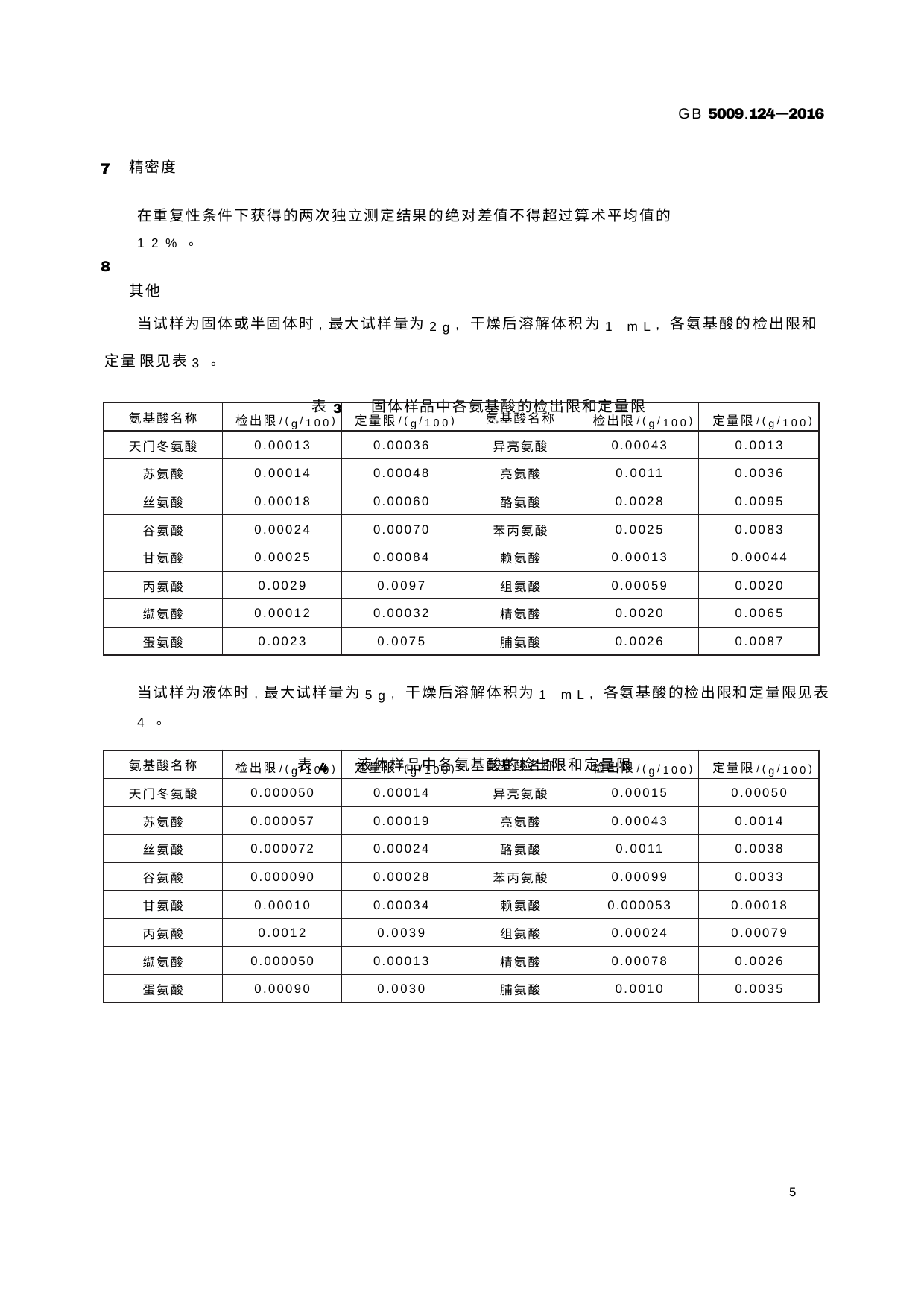

GB 5009.124—2016
精密度
7
在重复性条件下获得的两次独立测定结果的绝对差值不得超过算术平均值的12%。
其他
8
当试样为固体或半固体时,最大试样量为2g,干燥后溶解体积为1 mL,各氨基酸的检出限和定量 限见表3。
表3 固体样品中各氨基酸的检出限和定量限
| 氨基酸名称 | 检出限/(g/100) | 定量限/(g/100) | 氨基酸名称 | 检出限/(g/100) | 定量限/(g/100) |
| --- | --- | --- | --- | --- | --- |
| 天门冬氨酸 | 0.00013 | 0.00036 | 异亮氨酸 | 0.00043 | 0.0013 |
| 苏氨酸 | 0.00014 | 0.00048 | 亮氨酸 | 0.0011 | 0.0036 |
| 丝氨酸 | 0.00018 | 0.00060 | 酪氨酸 | 0.0028 | 0.0095 |
| 谷氨酸 | 0.00024 | 0.00070 | 苯丙氨酸 | 0.0025 | 0.0083 |
| 甘氨酸 | 0.00025 | 0.00084 | 赖氨酸 | 0.00013 | 0.00044 |
| 丙氨酸 | 0.0029 | 0.0097 | 组氨酸 | 0.00059 | 0.0020 |
| 缬氨酸 | 0.00012 | 0.00032 | 精氨酸 | 0.0020 | 0.0065 |
| 蛋氨酸 | 0.0023 | 0.0075 | 脯氨酸 | 0.0026 | 0.0087 |
当试样为液体时,最大试样量为5g,干燥后溶解体积为1 mL,各氨基酸的检出限和定量限见表4。
表4 液体样品中各氨基酸的检出限和定量限
| 氨基酸名称 | 检出限/(g/100) | 定量限/(g/100) | 氨基酸名称 | 检出限/(g/100) | 定量限/(g/100) |
| --- | --- | --- | --- | --- | --- |
| 天门冬氨酸 | 0.000050 | 0.00014 | 异亮氨酸 | 0.00015 | 0.00050 |
| 苏氨酸 | 0.000057 | 0.00019 | 亮氨酸 | 0.00043 | 0.0014 |
| 丝氨酸 | 0.000072 | 0.00024 | 酪氨酸 | 0.0011 | 0.0038 |
| 谷氨酸 | 0.000090 | 0.00028 | 苯丙氨酸 | 0.00099 | 0.0033 |
| 甘氨酸 | 0.00010 | 0.00034 | 赖氨酸 | 0.000053 | 0.00018 |
| 丙氨酸 | 0.0012 | 0.0039 | 组氨酸 | 0.00024 | 0.00079 |
| 缬氨酸 | 0.000050 | 0.00013 | 精氨酸 | 0.00078 | 0.0026 |
| 蛋氨酸 | 0.00090 | 0.0030 | 脯氨酸 | 0.0010 | 0.0035 |
5